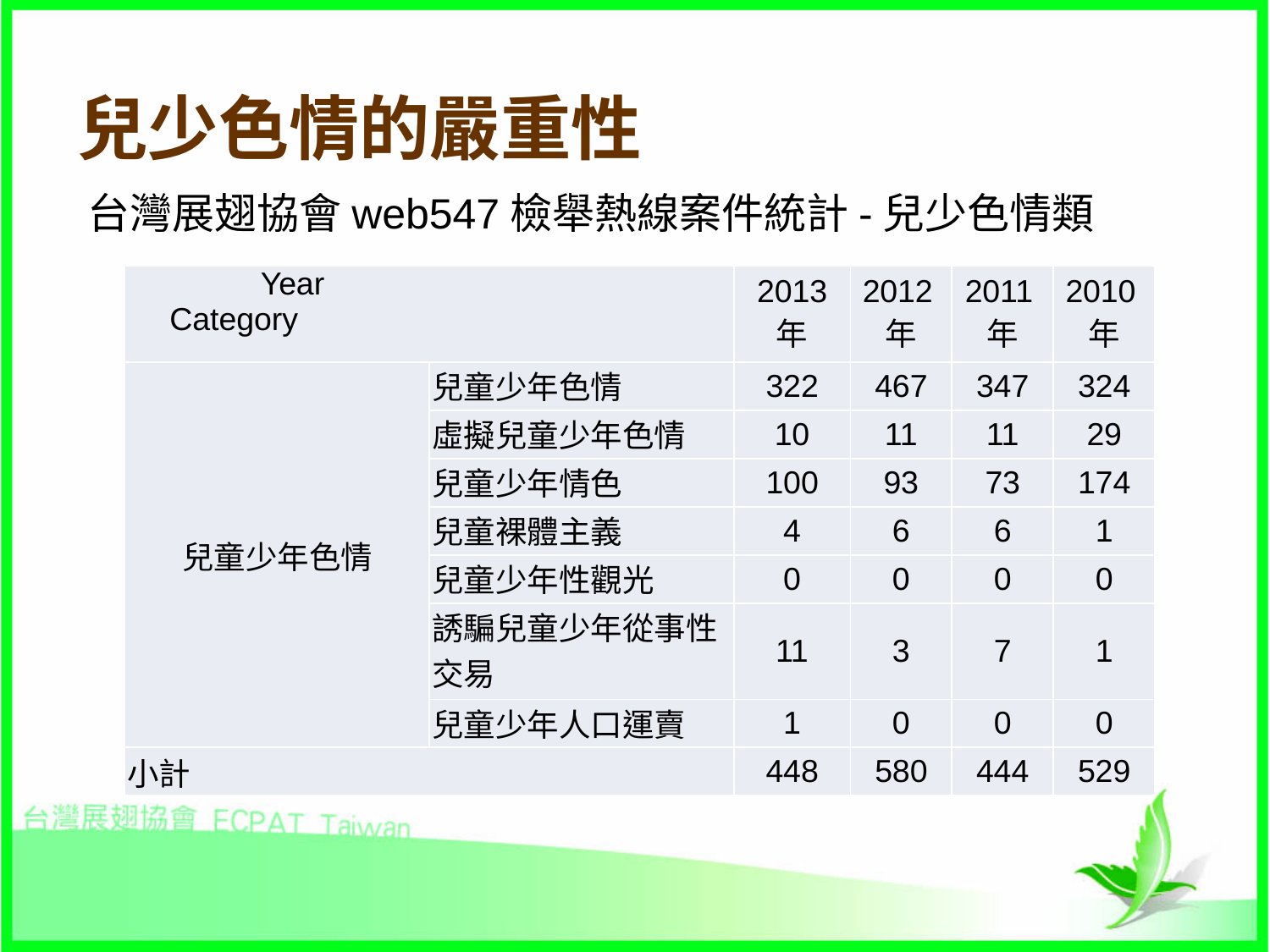

# 兒少色情的嚴重性
台灣展翅協會web547檢舉熱線案件統計-兒少色情類
| Year Category |  | 2013 年 | 2012年 | 2011年 | 2010年 |
| --- | --- | --- | --- | --- | --- |
| 兒童少年色情 | 兒童少年色情 | 322 | 467 | 347 | 324 |
|  | 虛擬兒童少年色情 | 10 | 11 | 11 | 29 |
|  | 兒童少年情色 | 100 | 93 | 73 | 174 |
|  | 兒童裸體主義 | 4 | 6 | 6 | 1 |
|  | 兒童少年性觀光 | 0 | 0 | 0 | 0 |
|  | 誘騙兒童少年從事性交易 | 11 | 3 | 7 | 1 |
|  | 兒童少年人口運賣 | 1 | 0 | 0 | 0 |
| 小計 |  | 448 | 580 | 444 | 529 |